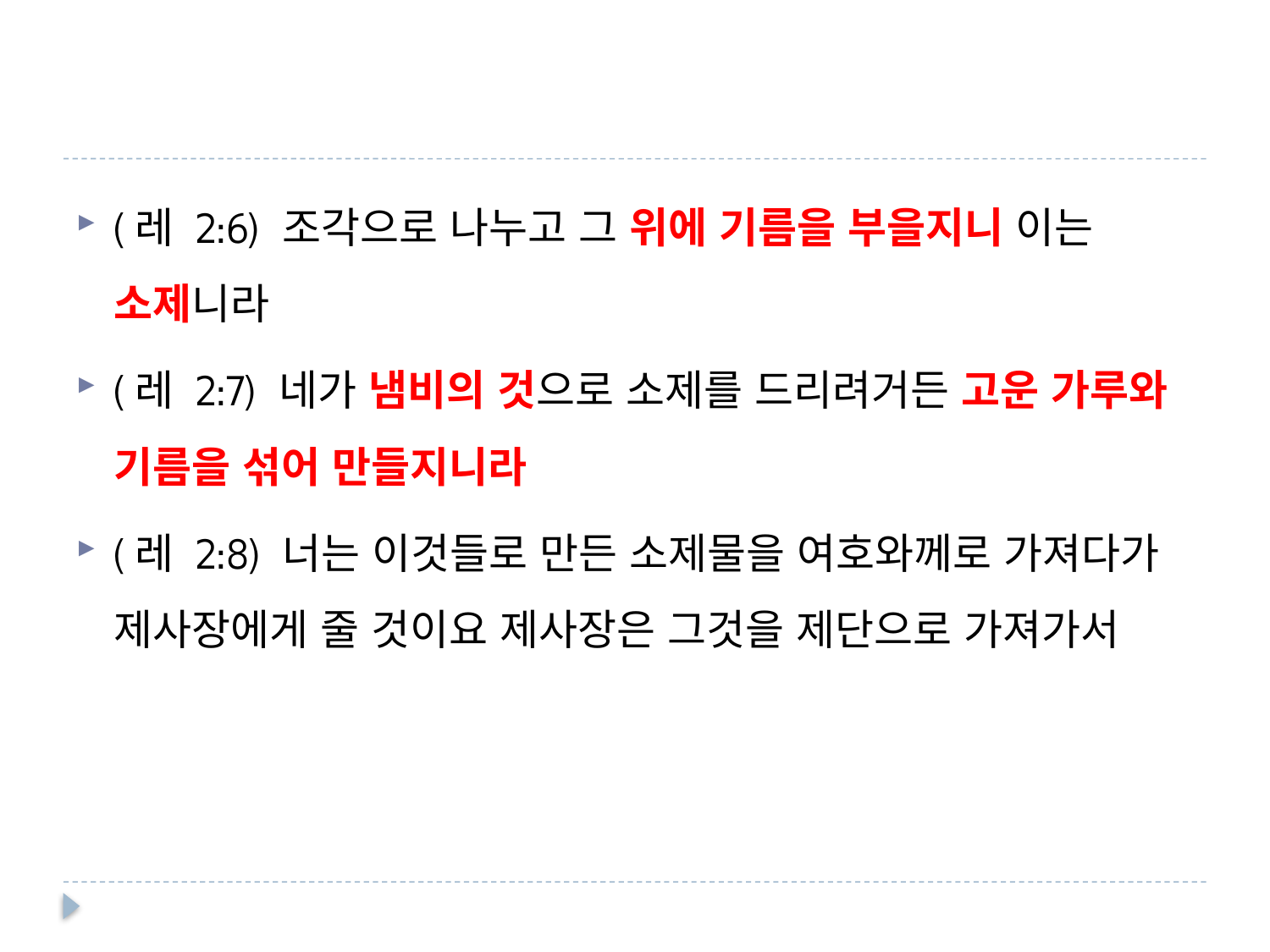

#
(레 2:6) 조각으로 나누고 그 위에 기름을 부을지니 이는 소제니라
(레 2:7) 네가 냄비의 것으로 소제를 드리려거든 고운 가루와 기름을 섞어 만들지니라
(레 2:8) 너는 이것들로 만든 소제물을 여호와께로 가져다가 제사장에게 줄 것이요 제사장은 그것을 제단으로 가져가서